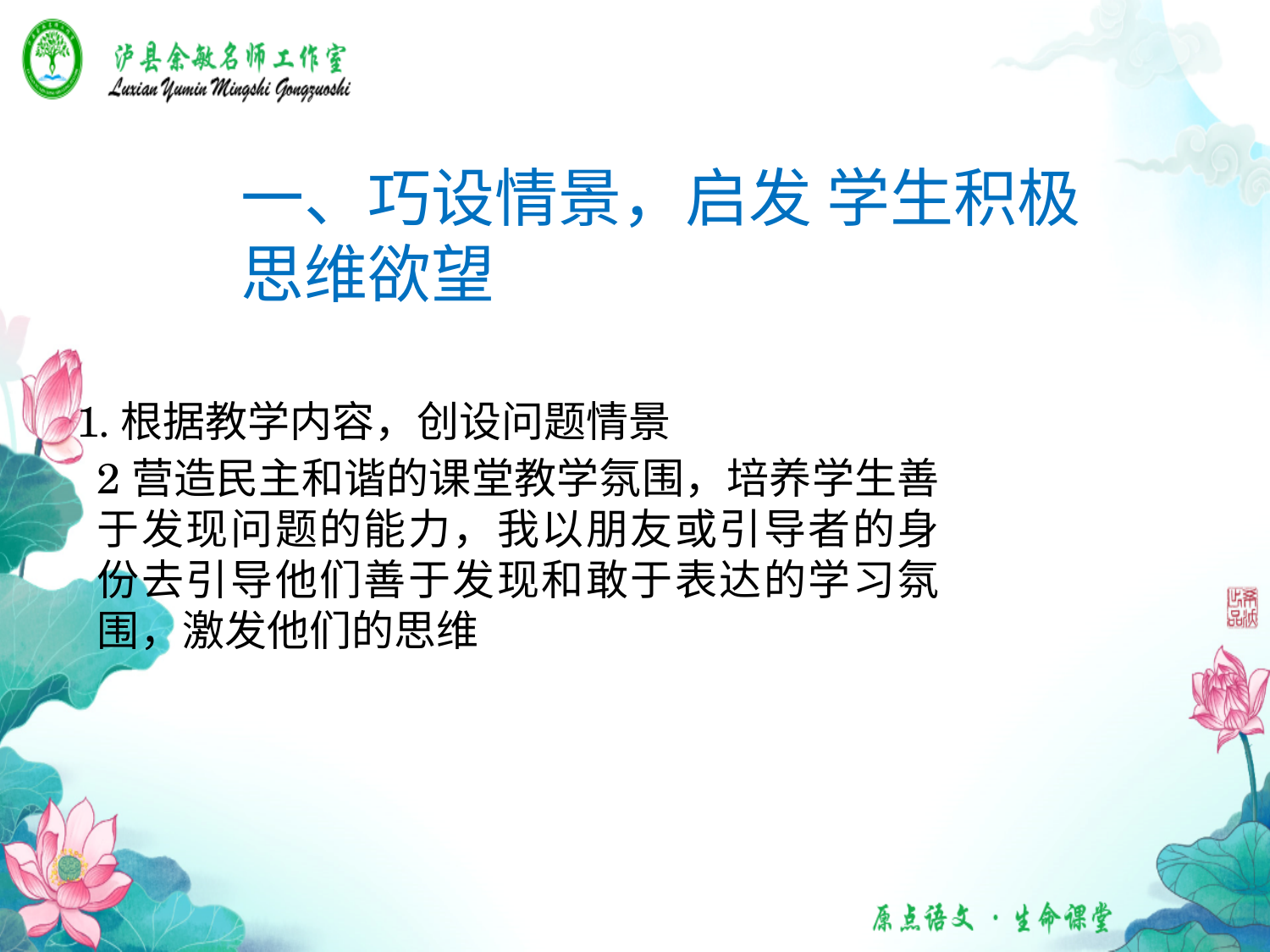

# 一、巧设情景，启发 学生积极思维欲望

1.根据教学内容，创设问题情景

2营造民主和谐的课堂教学氛围，培养学生善于发现问题的能力，我以朋友或引导者的身份去引导他们善于发现和敢于表达的学习氛围，激发他们的思维